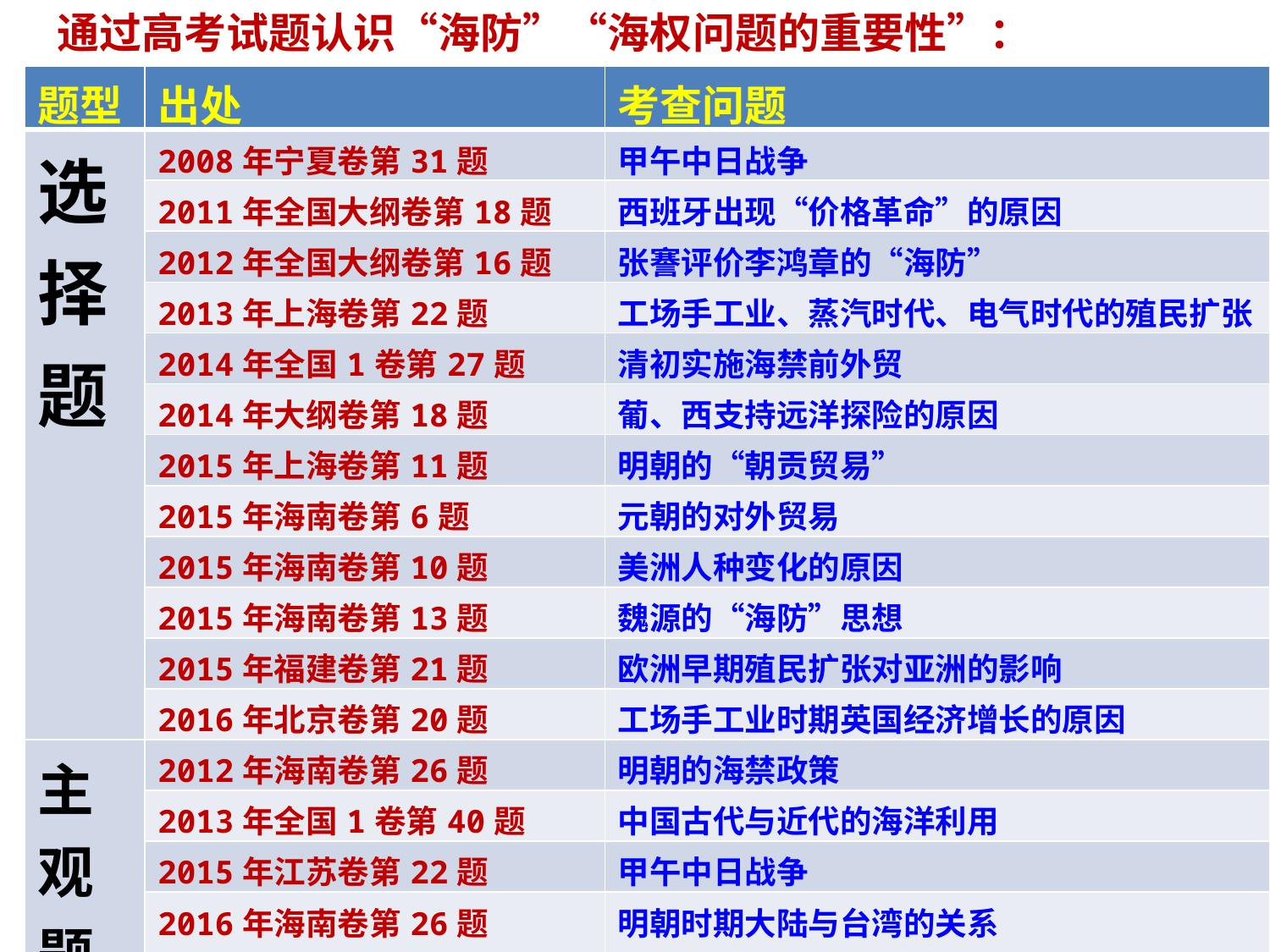

通过高考试题认识“海防”“海权问题的重要性”：
| 题型 | 出处 | 考查问题 |
| --- | --- | --- |
| 选择题 | 2008年宁夏卷第31题 | 甲午中日战争 |
|  | 2011年全国大纲卷第18题 | 西班牙出现“价格革命”的原因 |
|  | 2012年全国大纲卷第16题 | 张謇评价李鸿章的“海防” |
|  | 2013年上海卷第22题 | 工场手工业、蒸汽时代、电气时代的殖民扩张 |
|  | 2014年全国1卷第27题 | 清初实施海禁前外贸 |
|  | 2014年大纲卷第18题 | 葡、西支持远洋探险的原因 |
|  | 2015年上海卷第11题 | 明朝的“朝贡贸易” |
|  | 2015年海南卷第6题 | 元朝的对外贸易 |
|  | 2015年海南卷第10题 | 美洲人种变化的原因 |
|  | 2015年海南卷第13题 | 魏源的“海防”思想 |
|  | 2015年福建卷第21题 | 欧洲早期殖民扩张对亚洲的影响 |
|  | 2016年北京卷第20题 | 工场手工业时期英国经济增长的原因 |
| 主观题 | 2012年海南卷第26题 | 明朝的海禁政策 |
|  | 2013年全国1卷第40题 | 中国古代与近代的海洋利用 |
|  | 2015年江苏卷第22题 | 甲午中日战争 |
|  | 2016年海南卷第26题 | 明朝时期大陆与台湾的关系 |